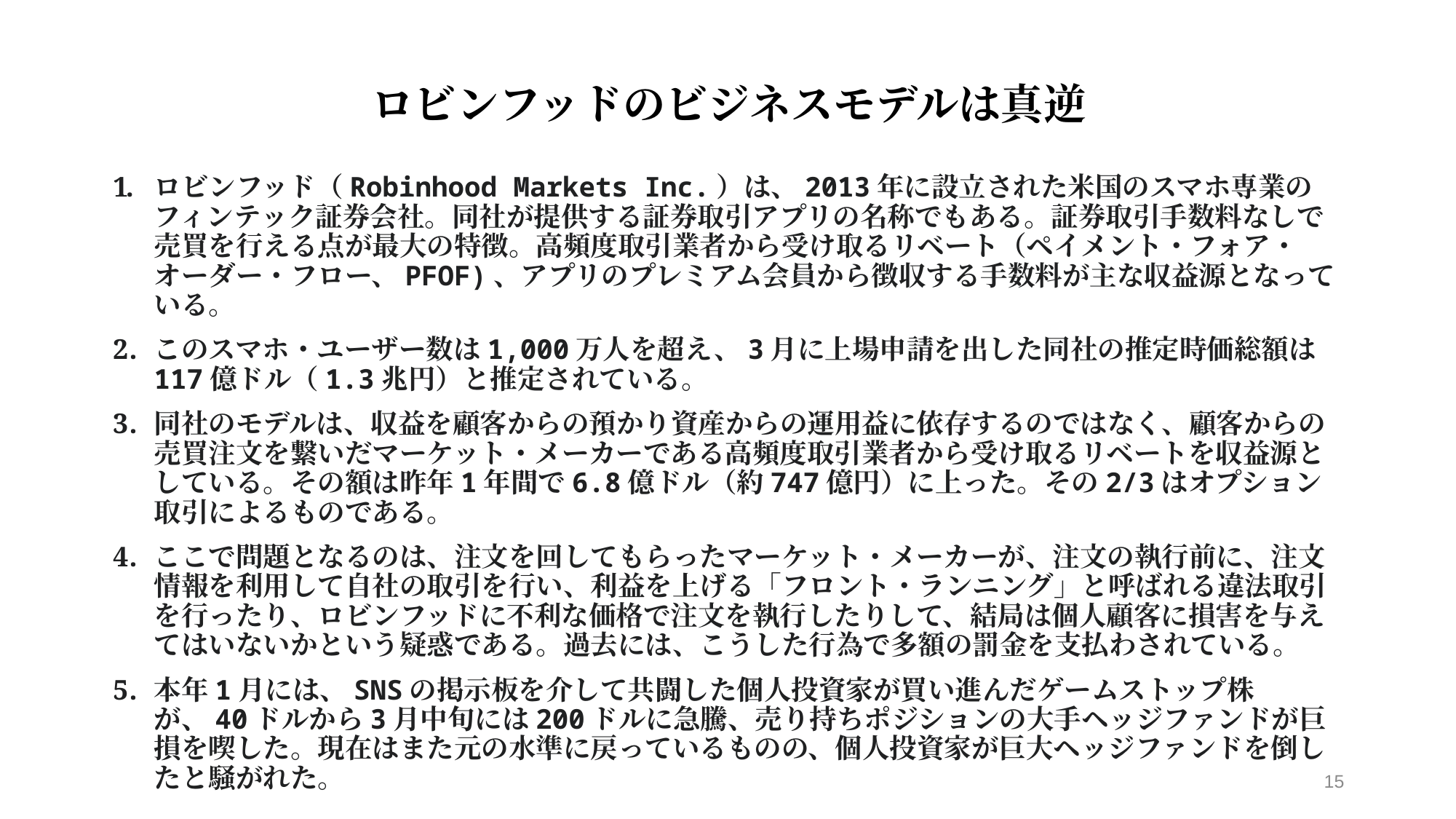

# ロビンフッドのビジネスモデルは真逆
ロビンフッド（Robinhood Markets Inc.）は、2013年に設立された米国のスマホ専業のフィンテック証券会社。同社が提供する証券取引アプリの名称でもある。証券取引手数料なしで売買を行える点が最大の特徴。高頻度取引業者から受け取るリベート（ペイメント・フォア・オーダー・フロー、PFOF)、アプリのプレミアム会員から徴収する手数料が主な収益源となっている。
このスマホ・ユーザー数は1,000万人を超え、3月に上場申請を出した同社の推定時価総額は117億ドル（1.3兆円）と推定されている。
同社のモデルは、収益を顧客からの預かり資産からの運用益に依存するのではなく、顧客からの売買注文を繋いだマーケット・メーカーである高頻度取引業者から受け取るリベートを収益源としている。その額は昨年1年間で6.8億ドル（約747億円）に上った。その2/3はオプション取引によるものである。
ここで問題となるのは、注文を回してもらったマーケット・メーカーが、注文の執行前に、注文情報を利用して自社の取引を行い、利益を上げる「フロント・ランニング」と呼ばれる違法取引を行ったり、ロビンフッドに不利な価格で注文を執行したりして、結局は個人顧客に損害を与えてはいないかという疑惑である。過去には、こうした行為で多額の罰金を支払わされている。
本年1月には、SNSの掲示板を介して共闘した個人投資家が買い進んだゲームストップ株が、40ドルから3月中旬には200ドルに急騰、売り持ちポジションの大手ヘッジファンドが巨損を喫した。現在はまた元の水準に戻っているものの、個人投資家が巨大ヘッジファンドを倒したと騒がれた。
15